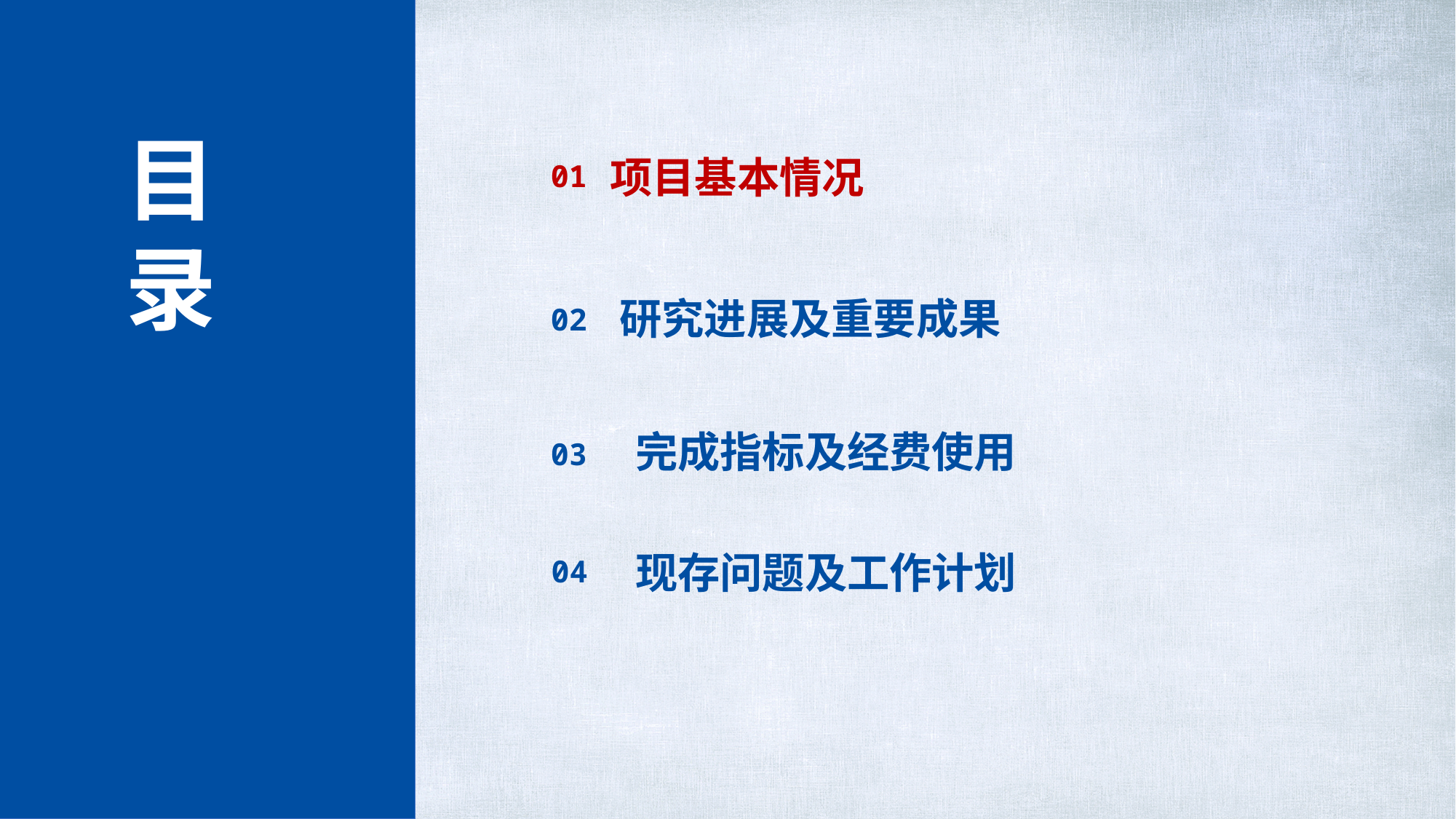

目录
项目基本情况
01
研究进展及重要成果
02
完成指标及经费使用
03
现存问题及工作计划
04